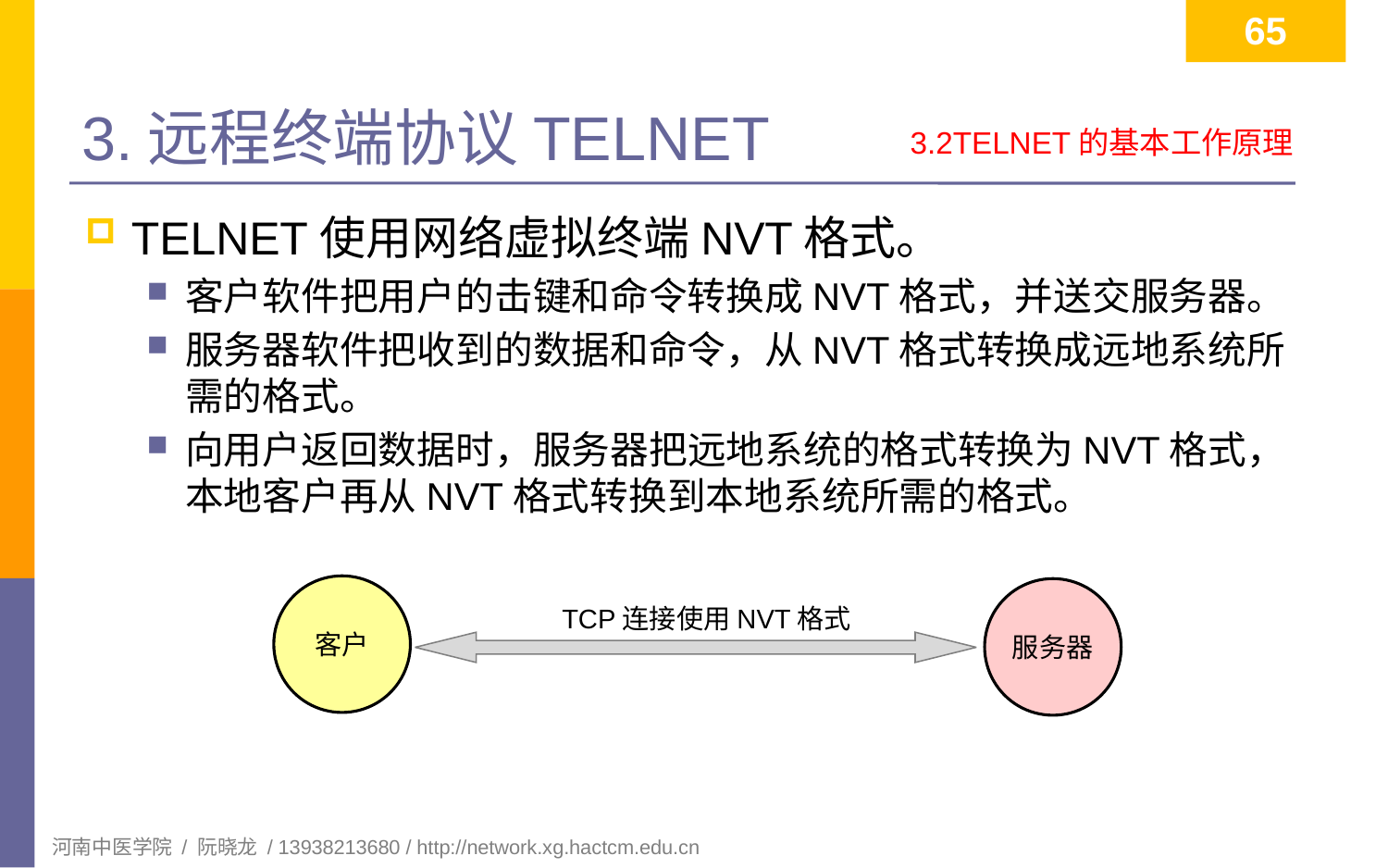

65
# 3.远程终端协议TELNET
3.2TELNET的基本工作原理
TELNET使用网络虚拟终端NVT格式。
客户软件把用户的击键和命令转换成NVT格式，并送交服务器。
服务器软件把收到的数据和命令，从NVT格式转换成远地系统所需的格式。
向用户返回数据时，服务器把远地系统的格式转换为NVT格式，本地客户再从NVT格式转换到本地系统所需的格式。

客户
服务器
TCP连接使用NVT格式